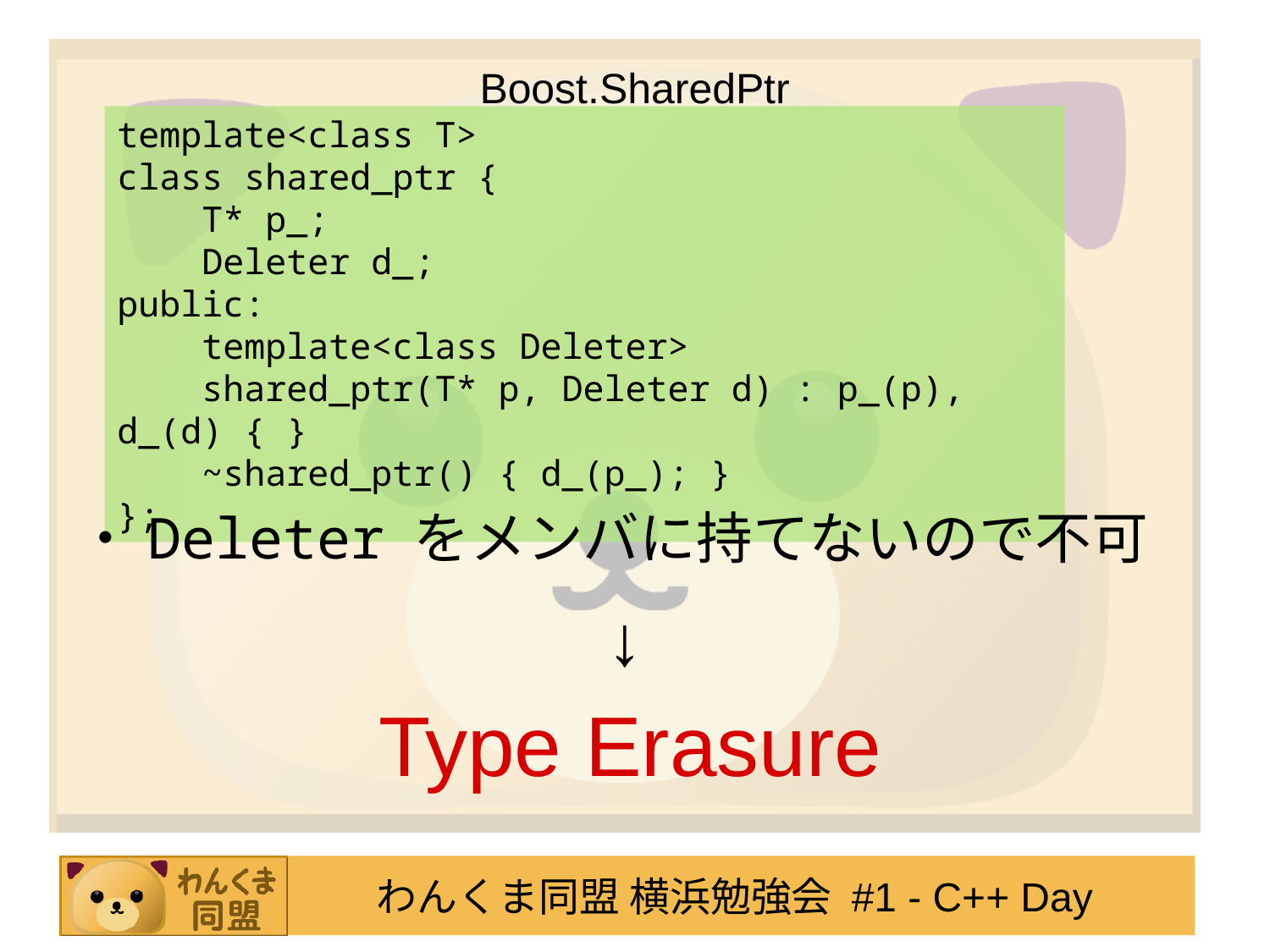

Boost.SharedPtr
template<class T>
class shared_ptr {
    T* p_;
    Deleter d_;
public:
    template<class Deleter>
    shared_ptr(T* p, Deleter d) : p_(p), d_(d) { }
    ~shared_ptr() { d_(p_); }
};
・Deleter をメンバに持てないので不可
↓
Type Erasure